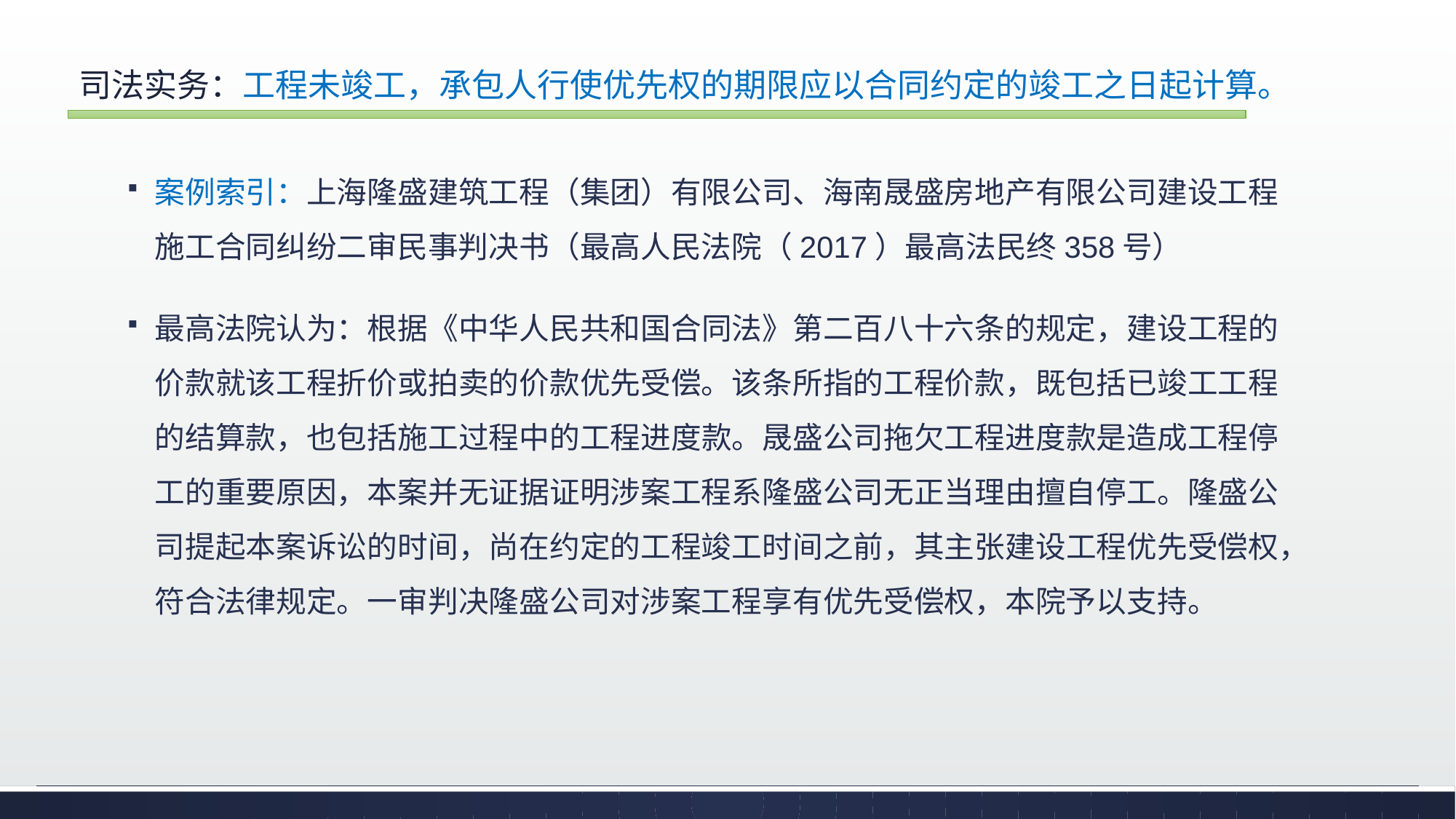

# 司法实务：工程未竣工，承包人行使优先权的期限应以合同约定的竣工之日起计算。

案例索引：上海隆盛建筑工程（集团）有限公司、海南晟盛房地产有限公司建设工程施工合同纠纷二审民事判决书（最高人民法院（2017）最高法民终358号）
最高法院认为：根据《中华人民共和国合同法》第二百八十六条的规定，建设工程的价款就该工程折价或拍卖的价款优先受偿。该条所指的工程价款，既包括已竣工工程的结算款，也包括施工过程中的工程进度款。晟盛公司拖欠工程进度款是造成工程停工的重要原因，本案并无证据证明涉案工程系隆盛公司无正当理由擅自停工。隆盛公司提起本案诉讼的时间，尚在约定的工程竣工时间之前，其主张建设工程优先受偿权，符合法律规定。一审判决隆盛公司对涉案工程享有优先受偿权，本院予以支持。